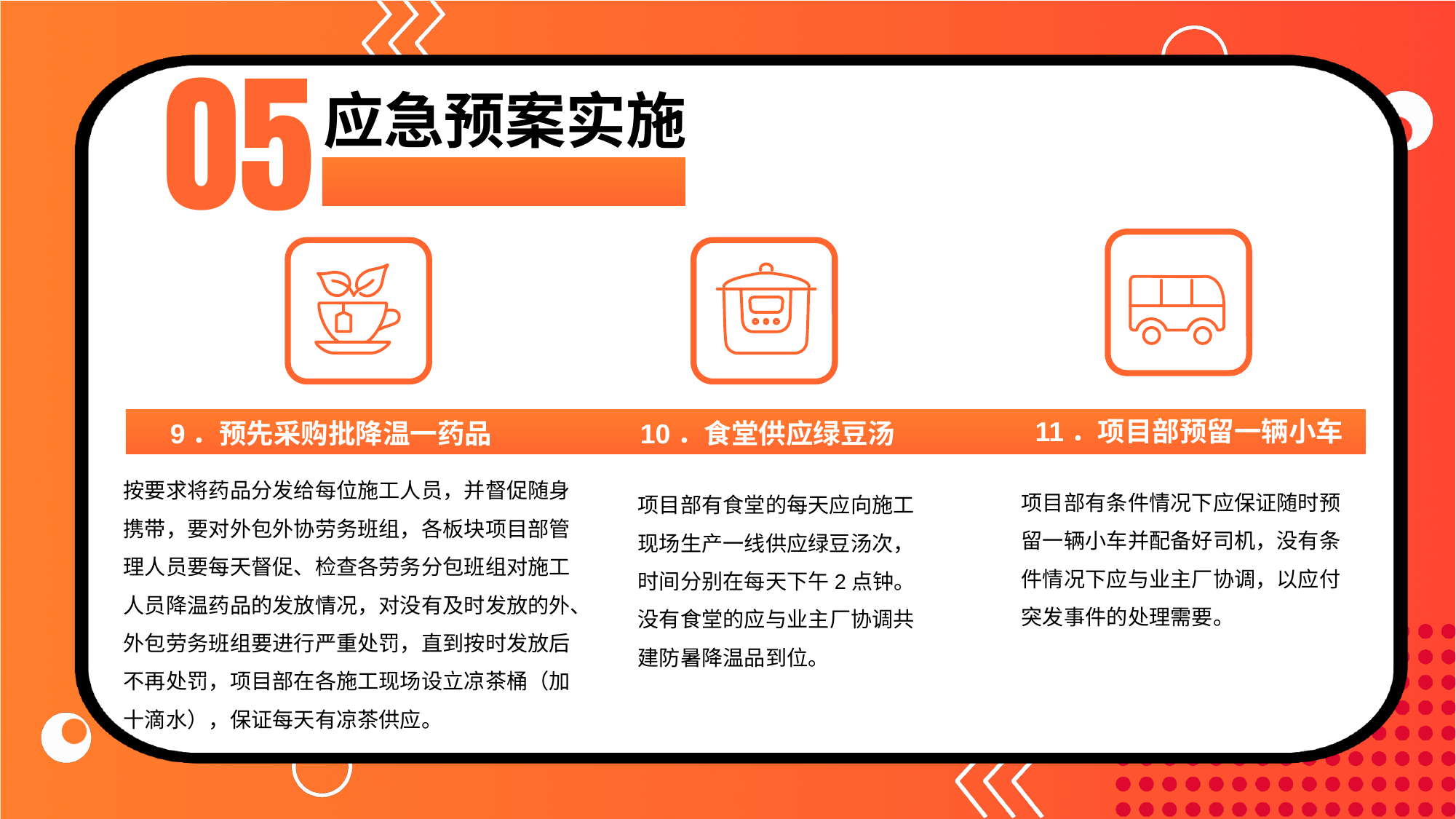

05
应急预案实施

11．项目部预留一辆小车

9．预先采购批降温一药品
10．食堂供应绿豆汤
按要求将药品分发给每位施工人员，并督促随身携带，要对外包外协劳务班组，各板块项目部管理人员要每天督促、检查各劳务分包班组对施工人员降温药品的发放情况，对没有及时发放的外、外包劳务班组要进行严重处罚，直到按时发放后不再处罚，项目部在各施工现场设立凉茶桶（加十滴水），保证每天有凉茶供应。
项目部有条件情况下应保证随时预留一辆小车并配备好司机，没有条件情况下应与业主厂协调，以应付突发事件的处理需要。
项目部有食堂的每天应向施工现场生产一线供应绿豆汤次，时间分别在每天下午2点钟。没有食堂的应与业主厂协调共建防暑降温品到位。